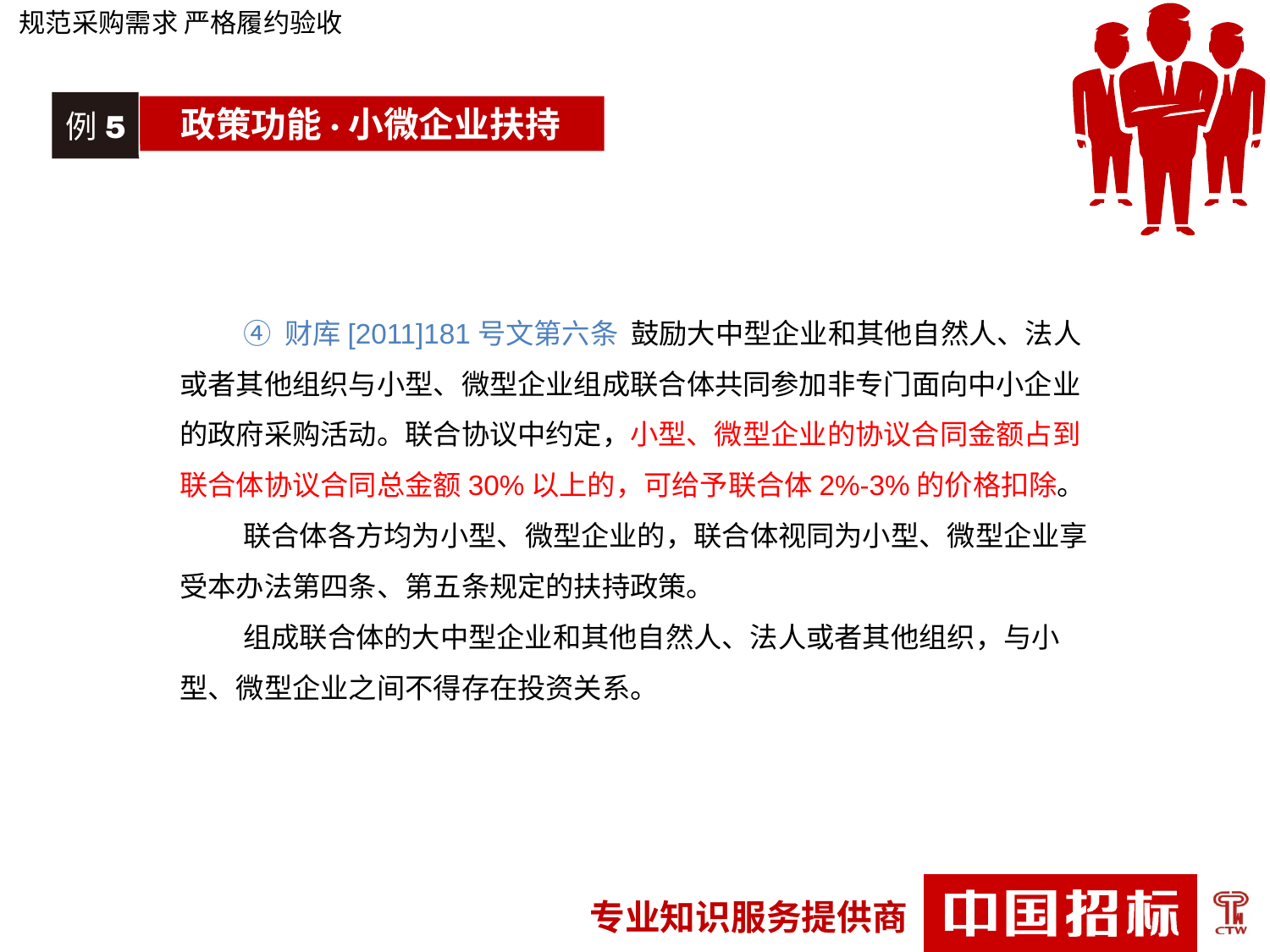

规范采购需求 严格履约验收

例5
政策功能·小微企业扶持
④ 财库[2011]181号文第六条  鼓励大中型企业和其他自然人、法人或者其他组织与小型、微型企业组成联合体共同参加非专门面向中小企业的政府采购活动。联合协议中约定，小型、微型企业的协议合同金额占到联合体协议合同总金额30%以上的，可给予联合体2%-3%的价格扣除。
联合体各方均为小型、微型企业的，联合体视同为小型、微型企业享受本办法第四条、第五条规定的扶持政策。
组成联合体的大中型企业和其他自然人、法人或者其他组织，与小型、微型企业之间不得存在投资关系。